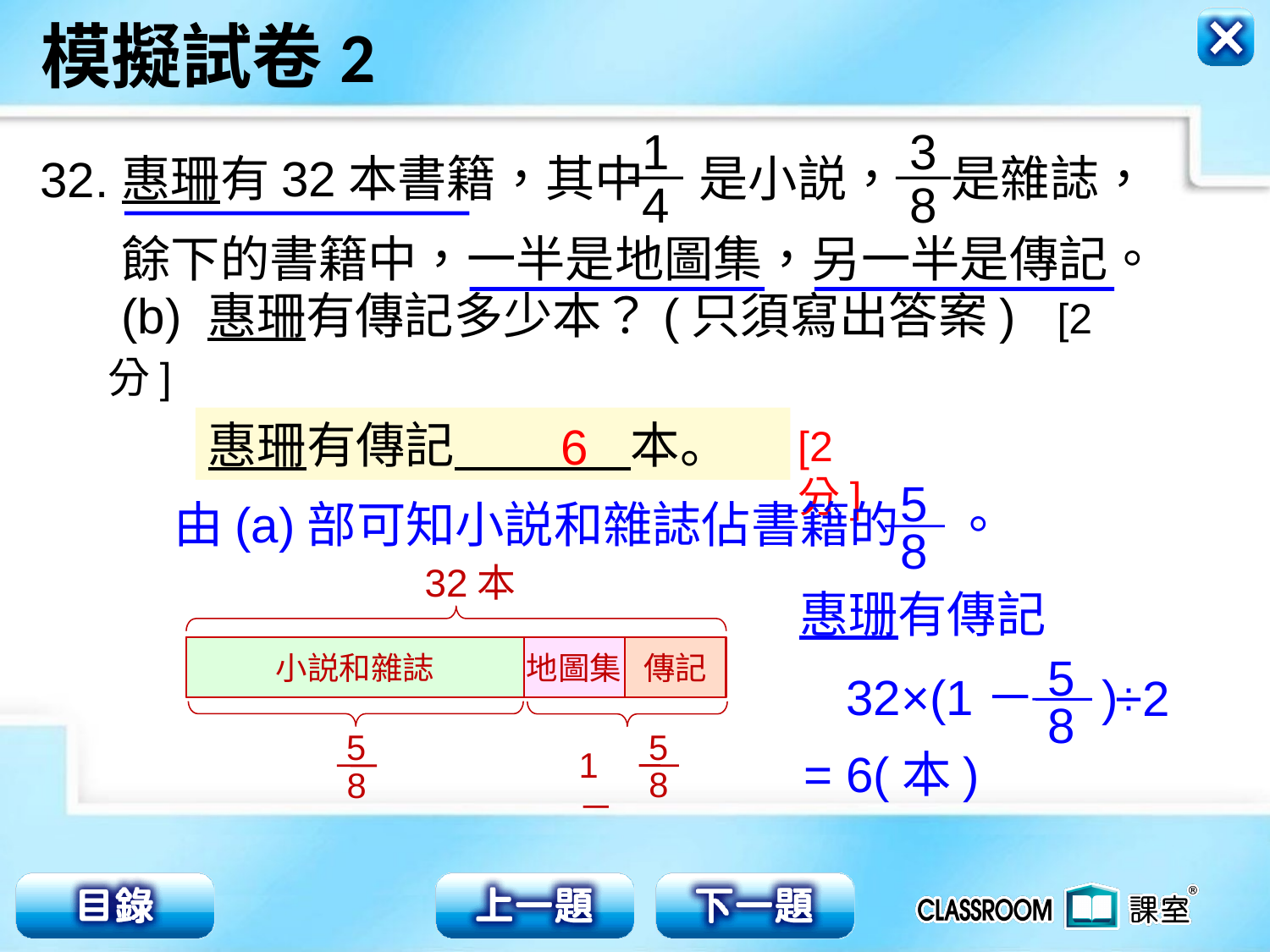

1
4

3
8

32.
惠珊有32本書籍，其中     是小説，     是雜誌，
餘下的書籍中，一半是地圖集，另一半是傳記。

 (b) 惠珊有傳記多少本？(只須寫出答案)   [2分]

惠珊有傳記                本。
6
[2分]
5
8

由(a)部可知小説和雜誌佔書籍的     。

32本
惠珊有傳記

小説和雜誌
地圖集
傳記
5
8

32×(1－     )
÷2
5
8

1－
5
8

= 6(本)